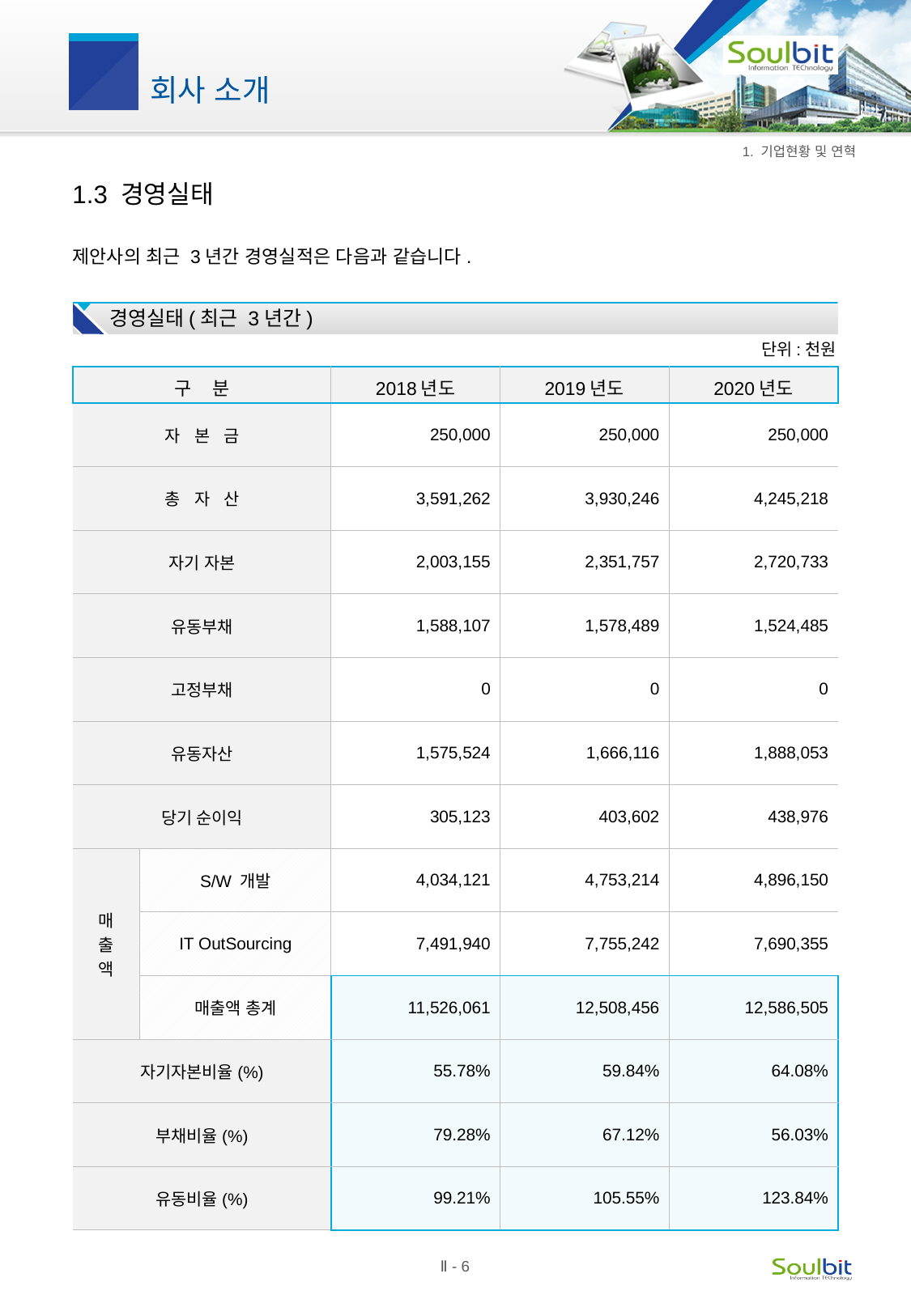

1. 기업현황 및 연혁
# 1.3 경영실태
제안사의 최근 3년간 경영실적은 다음과 같습니다.

경영실태(최근 3년간)
단위:천원
| 구 분 |  | 2018년도 | 2019년도 | 2020년도 |
| --- | --- | --- | --- | --- |
| 자 본 금 |  | 250,000 | 250,000 | 250,000 |
| 총 자 산 |  | 3,591,262 | 3,930,246 | 4,245,218 |
| 자기 자본 |  | 2,003,155 | 2,351,757 | 2,720,733 |
| 유동부채 |  | 1,588,107 | 1,578,489 | 1,524,485 |
| 고정부채 |  | 0 | 0 | 0 |
| 유동자산 |  | 1,575,524 | 1,666,116 | 1,888,053 |
| 당기 순이익 |  | 305,123 | 403,602 | 438,976 |
| 매 출 액 | S/W 개발 | 4,034,121 | 4,753,214 | 4,896,150 |
|  | IT OutSourcing | 7,491,940 | 7,755,242 | 7,690,355 |
|  | 매출액 총계 | 11,526,061 | 12,508,456 | 12,586,505 |
| 자기자본비율(%) |  | 55.78% | 59.84% | 64.08% |
| 부채비율(%) |  | 79.28% | 67.12% | 56.03% |
| 유동비율(%) |  | 99.21% | 105.55% | 123.84% |